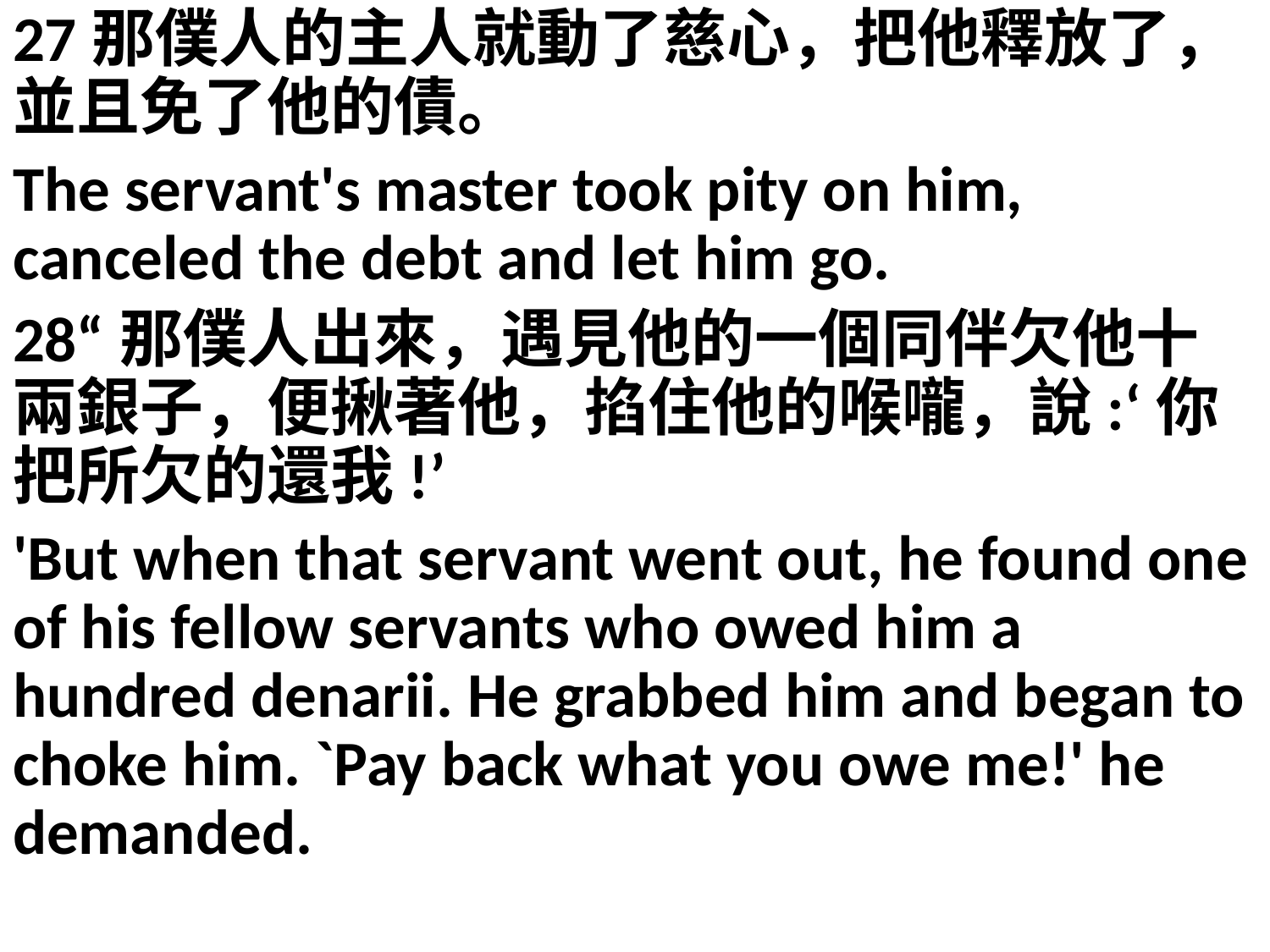

27那僕人的主人就動了慈心，把他釋放了，並且免了他的債。
The servant's master took pity on him, canceled the debt and let him go.
28“那僕人出來，遇見他的一個同伴欠他十兩銀子，便揪著他，掐住他的喉嚨，說:‘你把所欠的還我!’
'But when that servant went out, he found one of his fellow servants who owed him a hundred denarii. He grabbed him and began to choke him. `Pay back what you owe me!' he demanded.